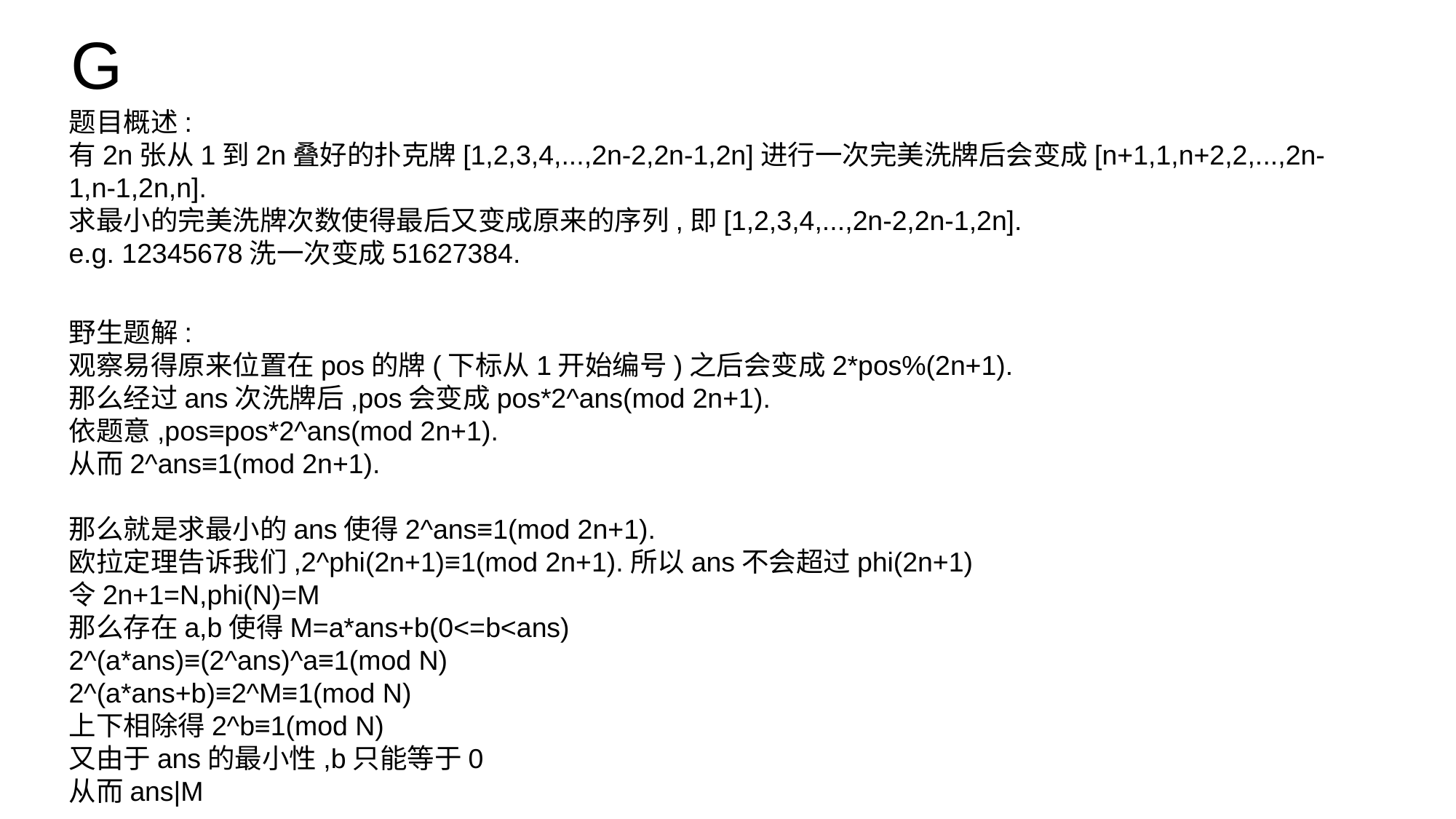

G
题目概述:
有2n张从1到2n叠好的扑克牌[1,2,3,4,...,2n-2,2n-1,2n]进行一次完美洗牌后会变成[n+1,1,n+2,2,...,2n-1,n-1,2n,n].
求最小的完美洗牌次数使得最后又变成原来的序列,即[1,2,3,4,...,2n-2,2n-1,2n].
e.g. 12345678洗一次变成51627384.
野生题解:
观察易得原来位置在pos的牌(下标从1开始编号)之后会变成2*pos%(2n+1).
那么经过ans次洗牌后,pos会变成pos*2^ans(mod 2n+1).
依题意,pos≡pos*2^ans(mod 2n+1).
从而2^ans≡1(mod 2n+1).

那么就是求最小的ans使得2^ans≡1(mod 2n+1).
欧拉定理告诉我们,2^phi(2n+1)≡1(mod 2n+1).所以ans不会超过phi(2n+1)
令2n+1=N,phi(N)=M
那么存在a,b使得M=a*ans+b(0<=b<ans)
2^(a*ans)≡(2^ans)^a≡1(mod N)
2^(a*ans+b)≡2^M≡1(mod N)
上下相除得2^b≡1(mod N)
又由于ans的最小性,b只能等于0
从而ans|M